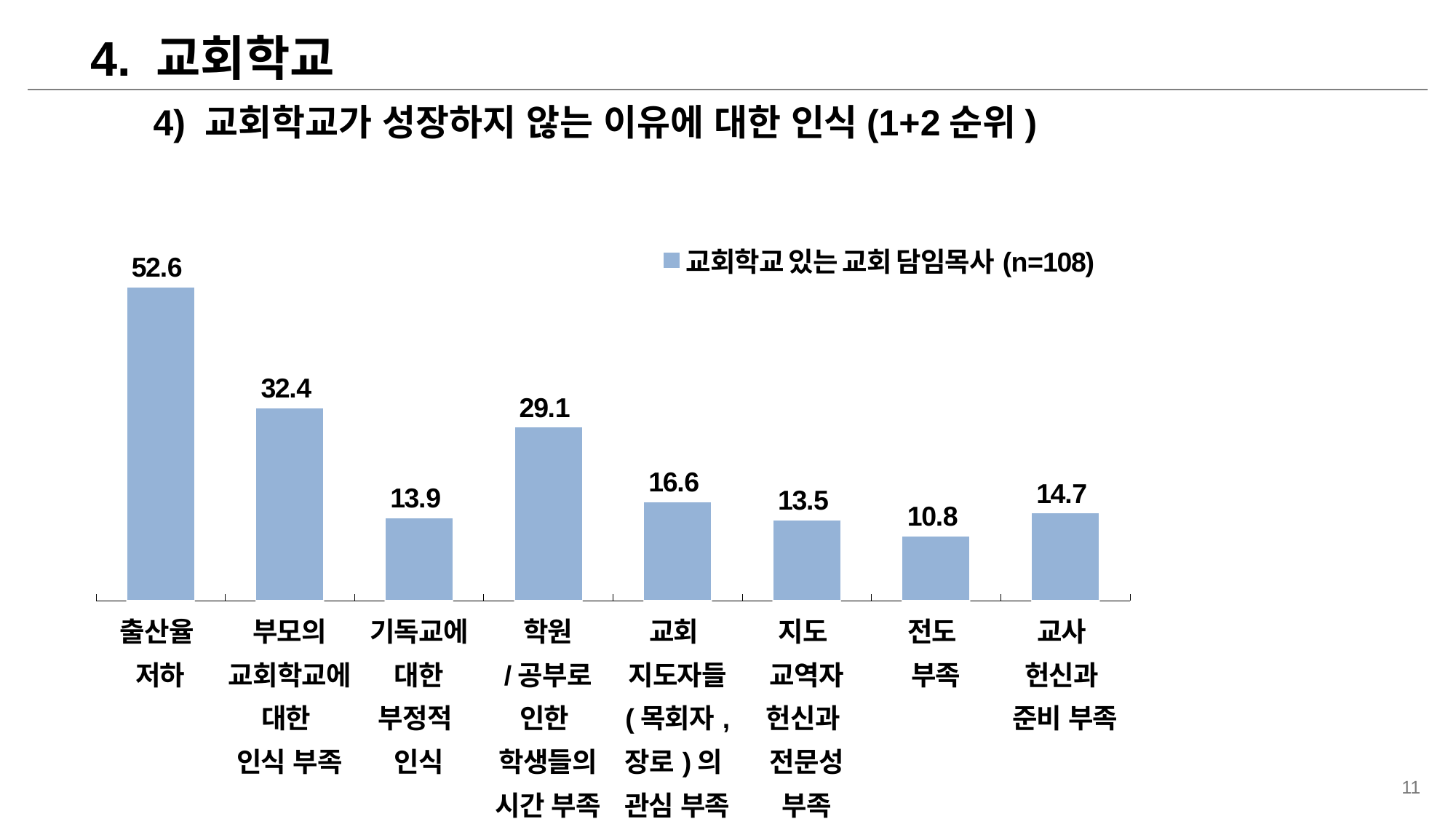

4. 교회학교
4) 교회학교가 성장하지 않는 이유에 대한 인식(1+2순위)

### Chart

| Category | 교회학교 있는 교회 담임목사(n=108) |
|---|---|
| 출산율 저하 | 부모의 교회학교에 대한 인식 부족 | 기독교에 대한 부정적 인식 | 학원 /공부로 인한 학생들의 시간 부족 | 교회 지도자들 (목회자, 장로)의 관심 부족 | 지도 교역자 헌신과 전문성 부족 | 전도 부족 | 교사 헌신과 준비 부족 |
| --- | --- | --- | --- | --- | --- | --- | --- |